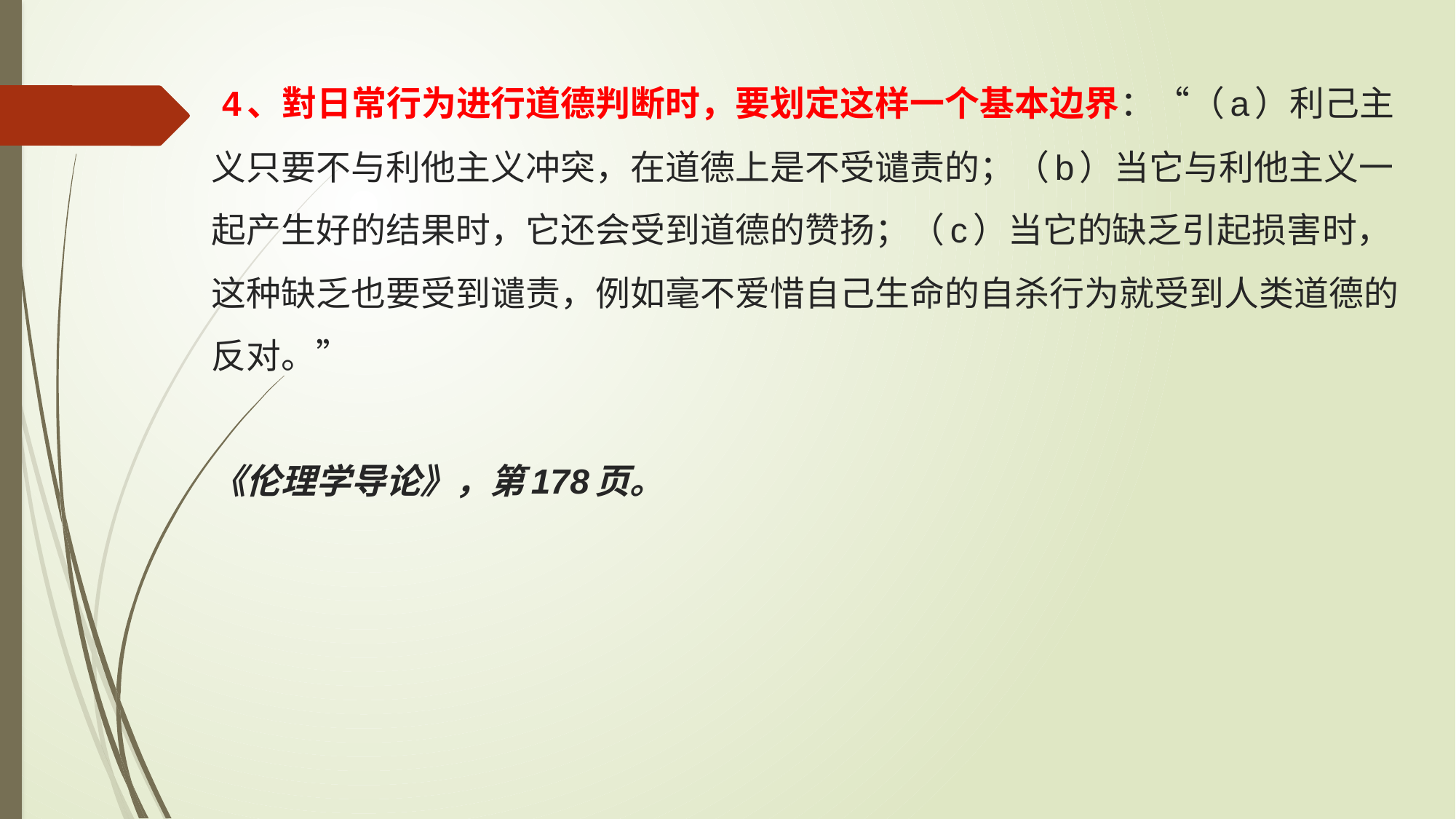

# 4、對日常行为进行道德判断时，要划定这样一个基本边界：“（a）利己主义只要不与利他主义冲突，在道德上是不受谴责的；（b）当它与利他主义一起产生好的结果时，它还会受到道德的赞扬；（c）当它的缺乏引起损害时，这种缺乏也要受到谴责，例如毫不爱惜自己生命的自杀行为就受到人类道德的反对。” 《伦理学导论》，第178页。